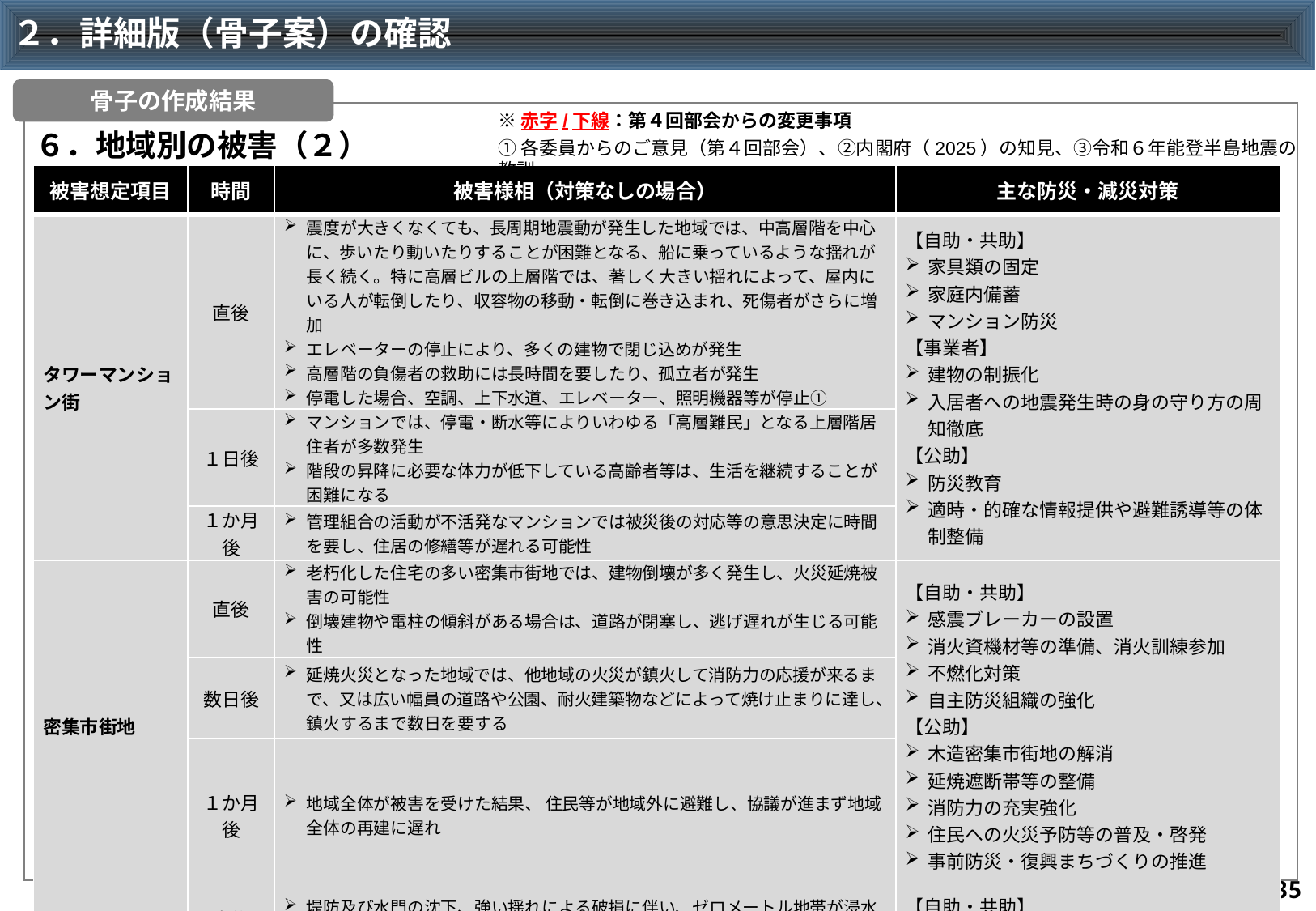

# ２．詳細版（骨子案）の確認
骨子の作成結果
※赤字/下線：第４回部会からの変更事項
６．地域別の被害（２）
①各委員からのご意見（第４回部会）、②内閣府（2025）の知見、③令和６年能登半島地震の教訓
| 被害想定項目 | 時間 | 被害様相（対策なしの場合） | 主な防災・減災対策 |
| --- | --- | --- | --- |
| タワーマンション街 | 直後 | 震度が大きくなくても、長周期地震動が発生した地域では、中高層階を中心に、歩いたり動いたりすることが困難となる、船に乗っているような揺れが長く続く。特に高層ビルの上層階では、著しく大きい揺れによって、屋内にいる人が転倒したり、収容物の移動・転倒に巻き込まれ、死傷者がさらに増加 エレベーターの停止により、多くの建物で閉じ込めが発生 高層階の負傷者の救助には長時間を要したり、孤立者が発生 停電した場合、空調、上下水道、エレベーター、照明機器等が停止① | 【自助・共助】 家具類の固定 家庭内備蓄 マンション防災 【事業者】 建物の制振化 入居者への地震発生時の身の守り方の周知徹底 【公助】 防災教育 適時・的確な情報提供や避難誘導等の体制整備 |
|  | １日後 | マンションでは、停電・断水等によりいわゆる「高層難民」となる上層階居住者が多数発生 階段の昇降に必要な体力が低下している高齢者等は、生活を継続することが困難になる |  |
|  | １か月後 | 管理組合の活動が不活発なマンションでは被災後の対応等の意思決定に時間を要し、住居の修繕等が遅れる可能性 |  |
| 密集市街地 | 直後 | 老朽化した住宅の多い密集市街地では、建物倒壊が多く発生し、火災延焼被害の可能性 倒壊建物や電柱の傾斜がある場合は、道路が閉塞し、逃げ遅れが生じる可能性 | 【自助・共助】 感震ブレーカーの設置 消火資機材等の準備、消火訓練参加 不燃化対策 自主防災組織の強化 【公助】 木造密集市街地の解消 延焼遮断帯等の整備 消防力の充実強化 住民への火災予防等の普及・啓発 事前防災・復興まちづくりの推進 |
|  | 数日後 | 延焼火災となった地域では、他地域の火災が鎮火して消防力の応援が来るまで、又は広い幅員の道路や公園、耐火建築物などによって焼け止まりに達し、鎮火するまで数日を要する |  |
|  | １か月後 | 地域全体が被害を受けた結果、 住民等が地域外に避難し、協議が進まず地域全体の再建に遅れ |  |
| 海抜ゼロメートル地帯 | 直後 | 堤防及び水門の沈下、強い揺れによる破損に伴い、ゼロメートル地帯が浸水する可能性 | 【自助・共助】 家庭内備蓄 【公助】 中長期的な観点からの移転対策の検討 排水ポンプ等の排水施設やその機能を支える非常用電源の整備 |
|  | １日後 | 湛水エリアが通行できないことによる避難所等への物資配送が困難　 自宅等で生活可能な人々が、湛水エリアを通行できないことにより日常生活上で様々な不便が発生 |  |
35